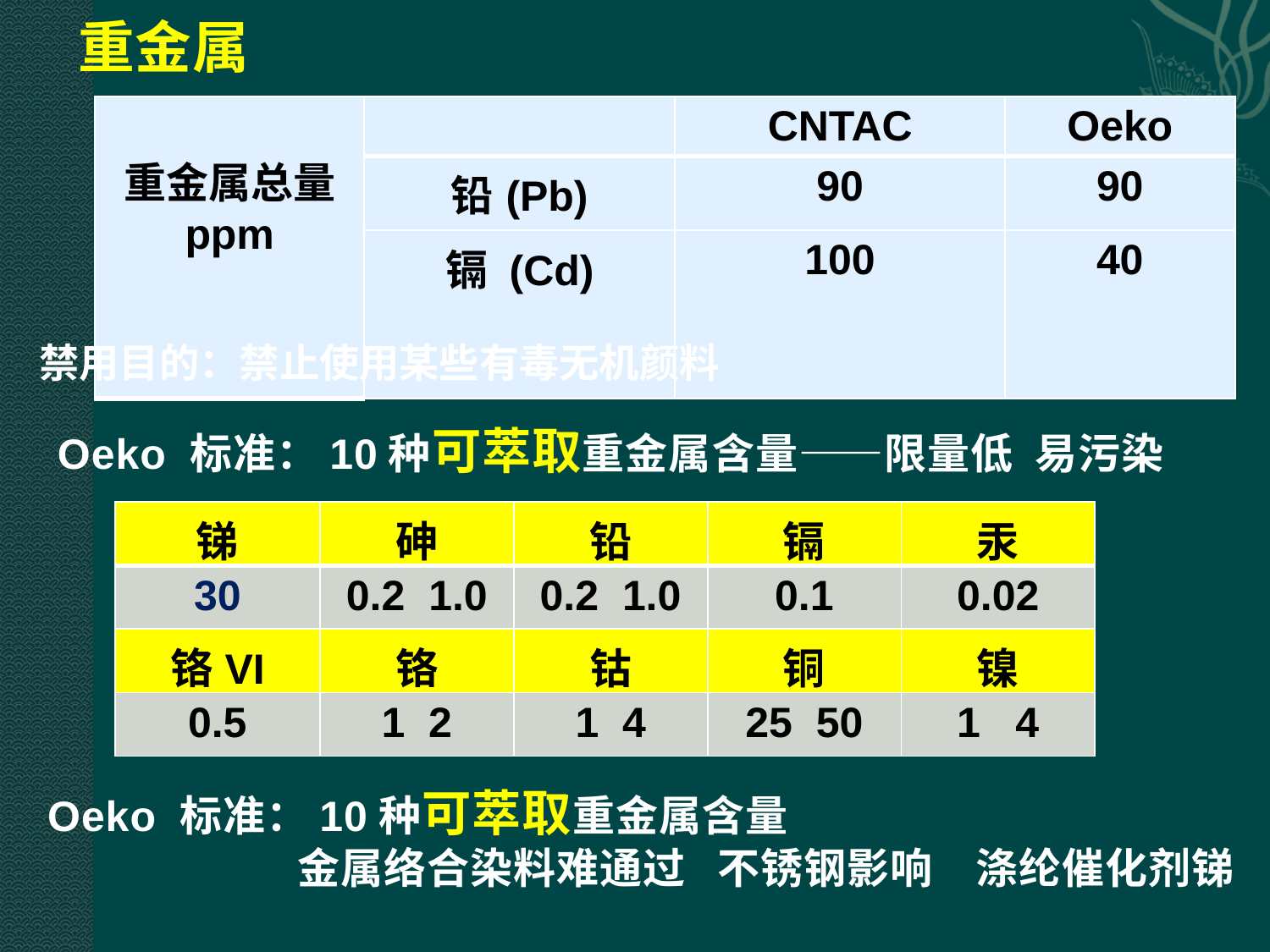

# 重金属
| 重金属总量 ppm |  | CNTAC | Oeko |
| --- | --- | --- | --- |
|  | 铅(Pb) | 90 | 90 |
|  | 镉 (Cd) | 100 | 40 |
禁用目的：禁止使用某些有毒无机颜料
Oeko 标准：10种可萃取重金属含量——限量低  易污染
| 锑 | 砷 | 铅 | 镉 | 汞 |
| --- | --- | --- | --- | --- |
| 30 | 0.2 1.0 | 0.2 1.0 | 0.1 | 0.02 |
| 铬VI | 铬 | 钴 | 铜 | 镍 |
| 0.5 | 1 2 | 1 4 | 25 50 | 1 4 |
Oeko 标准：10种可萃取重金属含量
                       金属络合染料难通过   不锈钢影响    涤纶催化剂锑